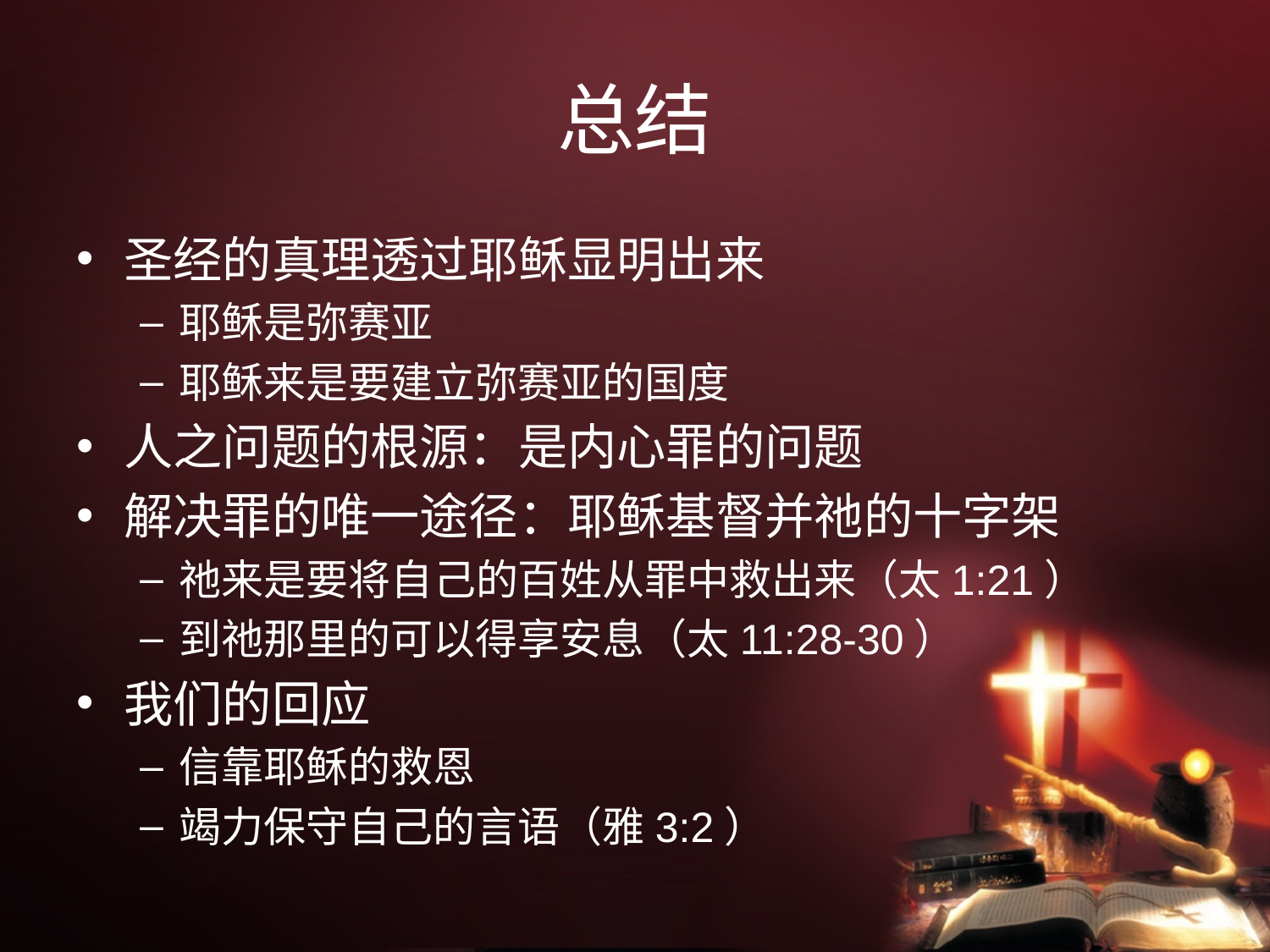

# 总结
圣经的真理透过耶稣显明出来
耶稣是弥赛亚
耶稣来是要建立弥赛亚的国度
人之问题的根源：是内心罪的问题
解决罪的唯一途径：耶稣基督并祂的十字架
祂来是要将自己的百姓从罪中救出来（太1:21）
到祂那里的可以得享安息（太11:28-30）
我们的回应
信靠耶稣的救恩
竭力保守自己的言语（雅3:2）